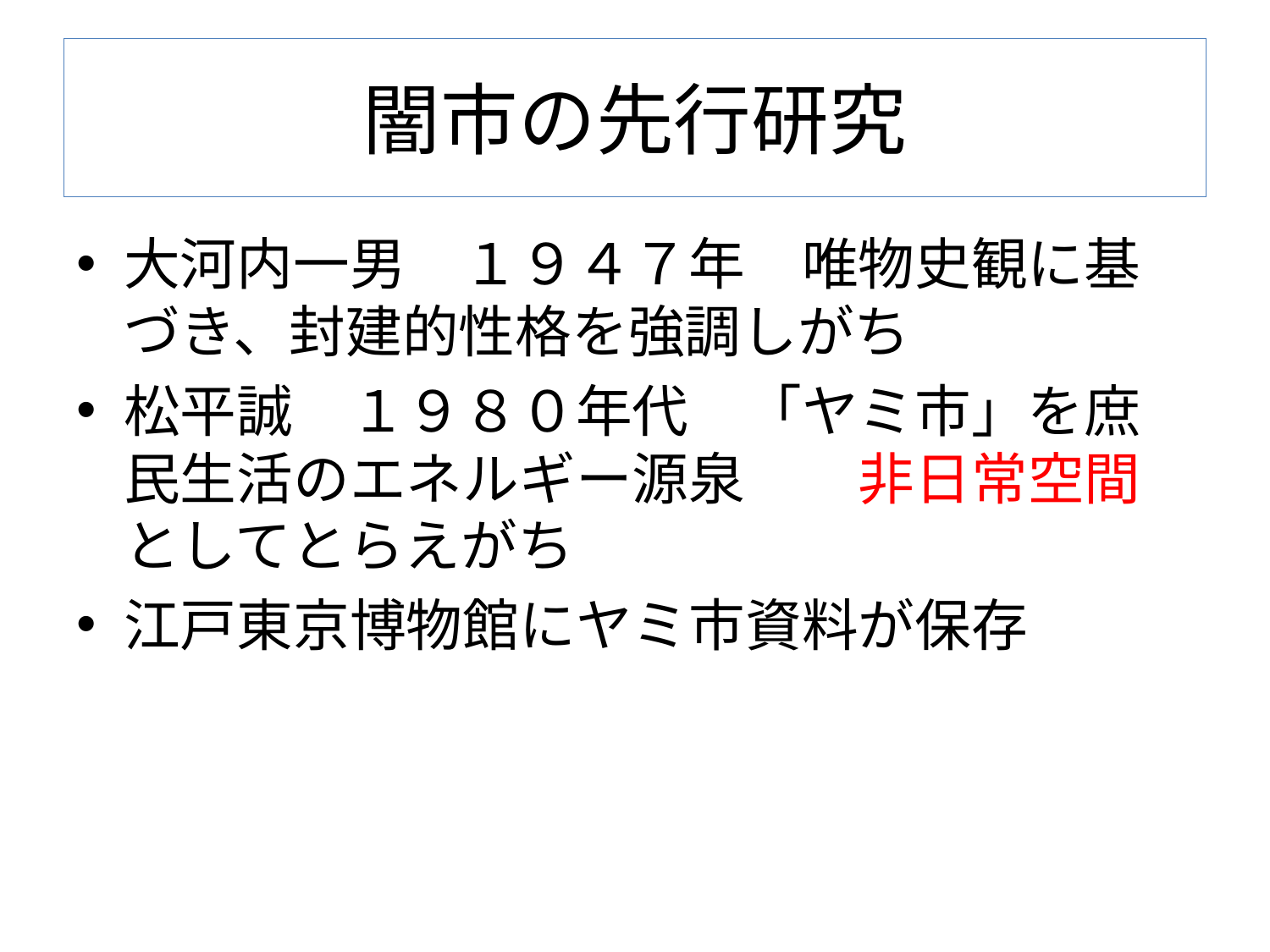

# 闇市の先行研究
大河内一男　１９４７年　唯物史観に基づき、封建的性格を強調しがち
松平誠　１９８０年代　「ヤミ市」を庶民生活のエネルギー源泉　　非日常空間としてとらえがち
江戸東京博物館にヤミ市資料が保存